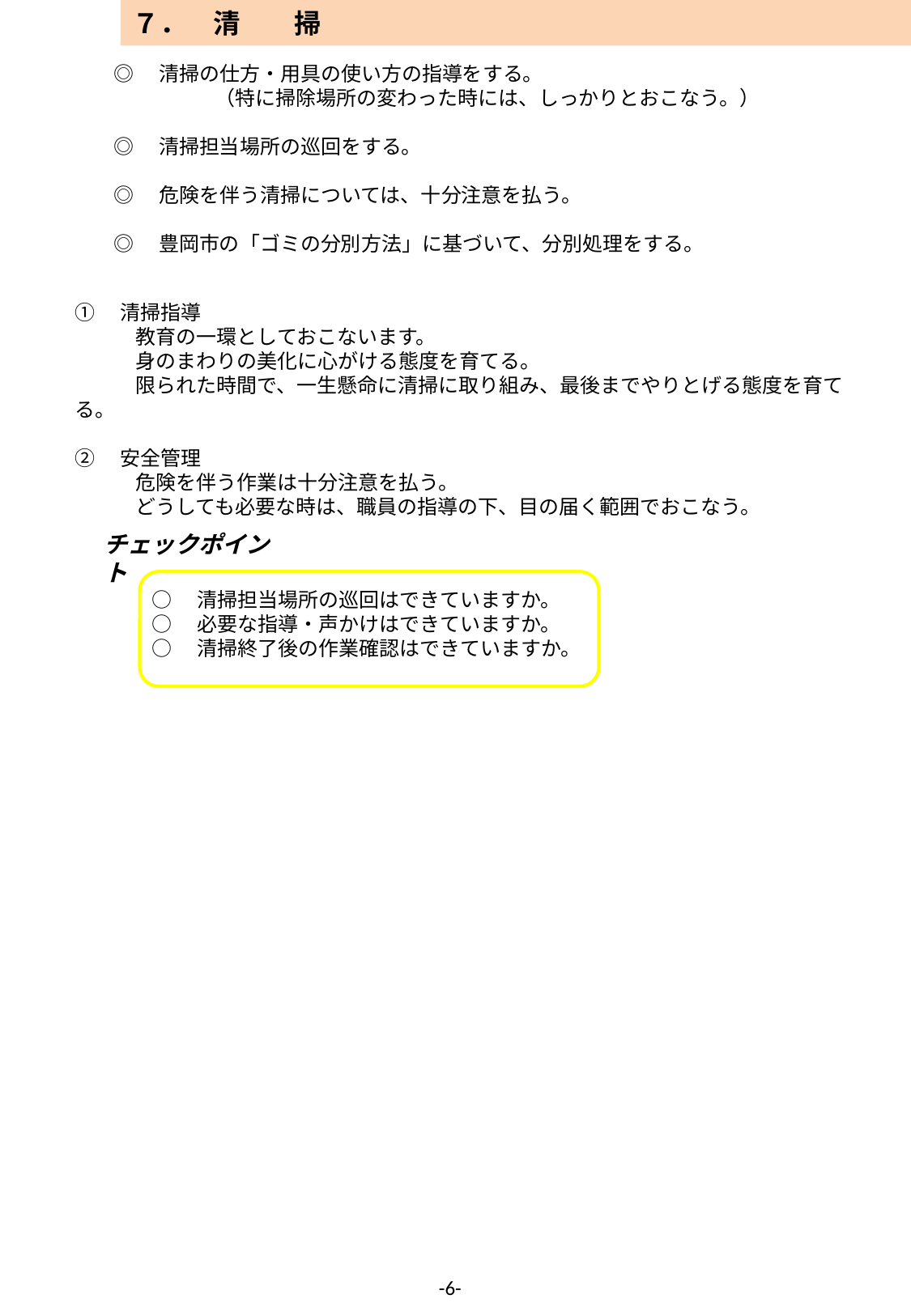

# ７．　清　　掃
◎　清掃の仕方・用具の使い方の指導をする。
　　　　　（特に掃除場所の変わった時には、しっかりとおこなう。）

◎　清掃担当場所の巡回をする。

◎　危険を伴う清掃については、十分注意を払う。

◎　豊岡市の「ゴミの分別方法」に基づいて、分別処理をする。

①　清掃指導
　　　教育の一環としておこないます。
　　　身のまわりの美化に心がける態度を育てる。
　　　限られた時間で、一生懸命に清掃に取り組み、最後までやりとげる態度を育てる。

②　安全管理
　　　危険を伴う作業は十分注意を払う。
　　　どうしても必要な時は、職員の指導の下、目の届く範囲でおこなう。

チェックポイント

○　清掃担当場所の巡回はできていますか。
○　必要な指導・声かけはできていますか。
○　清掃終了後の作業確認はできていますか。
-6-